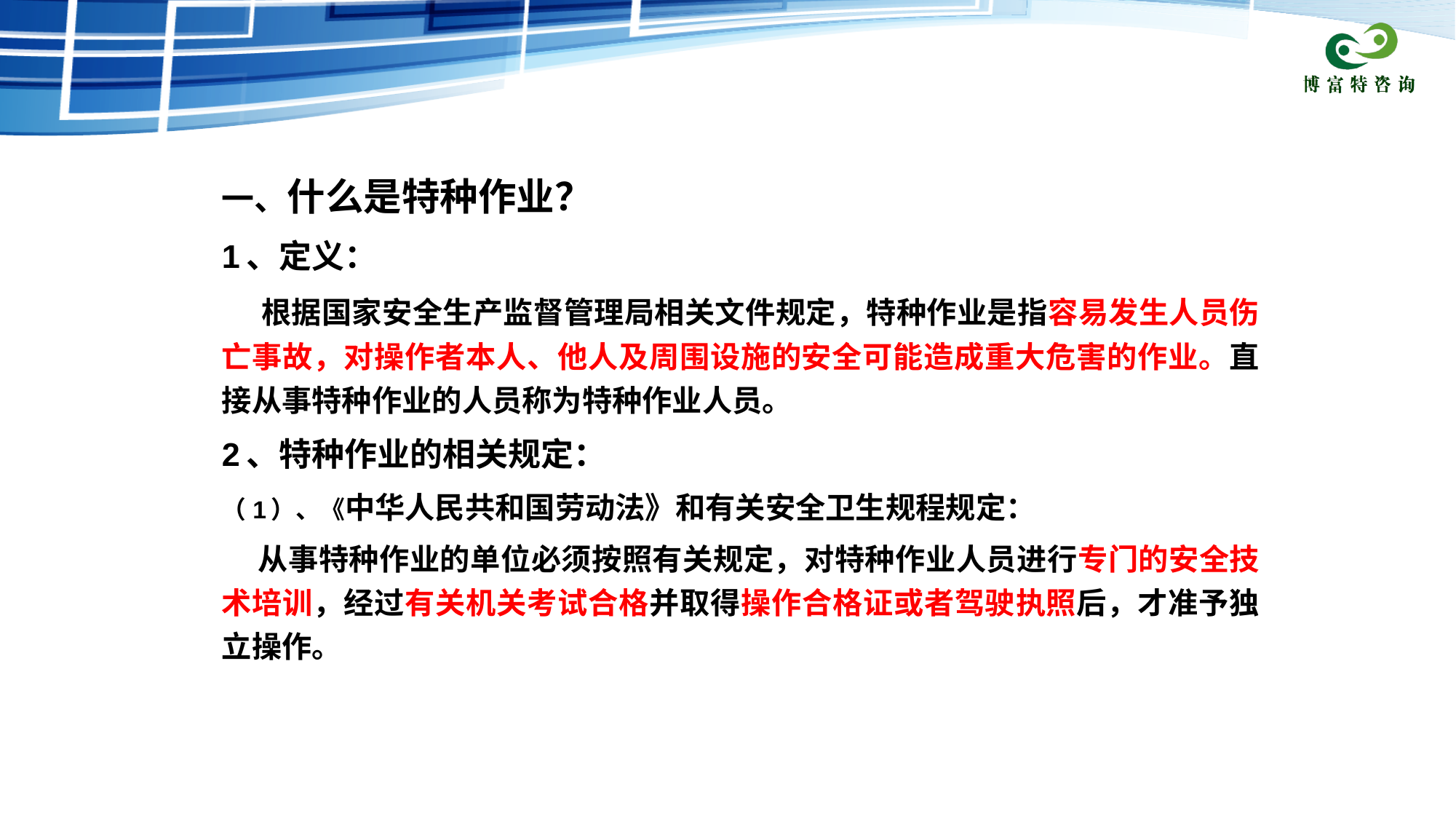

一、什么是特种作业？
1、定义：
    根据国家安全生产监督管理局相关文件规定，特种作业是指容易发生人员伤亡事故，对操作者本人、他人及周围设施的安全可能造成重大危害的作业。直接从事特种作业的人员称为特种作业人员。
2、特种作业的相关规定：
（1）、《中华人民共和国劳动法》和有关安全卫生规程规定：
    从事特种作业的单位必须按照有关规定，对特种作业人员进行专门的安全技术培训，经过有关机关考试合格并取得操作合格证或者驾驶执照后，才准予独立操作。